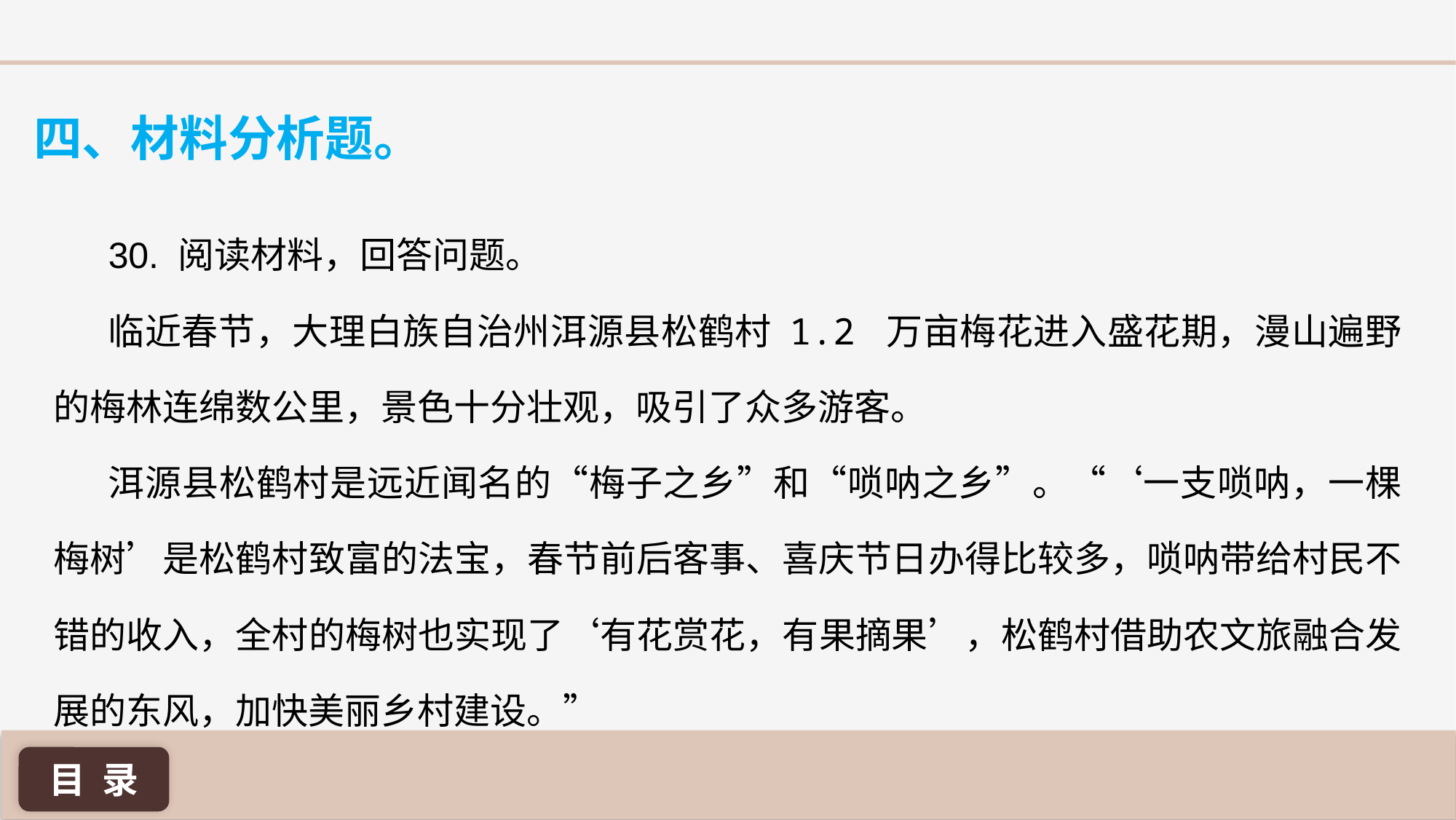

四、材料分析题。
30. 阅读材料，回答问题。
临近春节，大理白族自治州洱源县松鹤村 1.2 万亩梅花进入盛花期，漫山遍野的梅林连绵数公里，景色十分壮观，吸引了众多游客。
洱源县松鹤村是远近闻名的“梅子之乡”和“唢呐之乡”。“‘一支唢呐，一棵梅树’是松鹤村致富的法宝，春节前后客事、喜庆节日办得比较多，唢呐带给村民不错的收入，全村的梅树也实现了‘有花赏花，有果摘果’，松鹤村借助农文旅融合发展的东风，加快美丽乡村建设。”